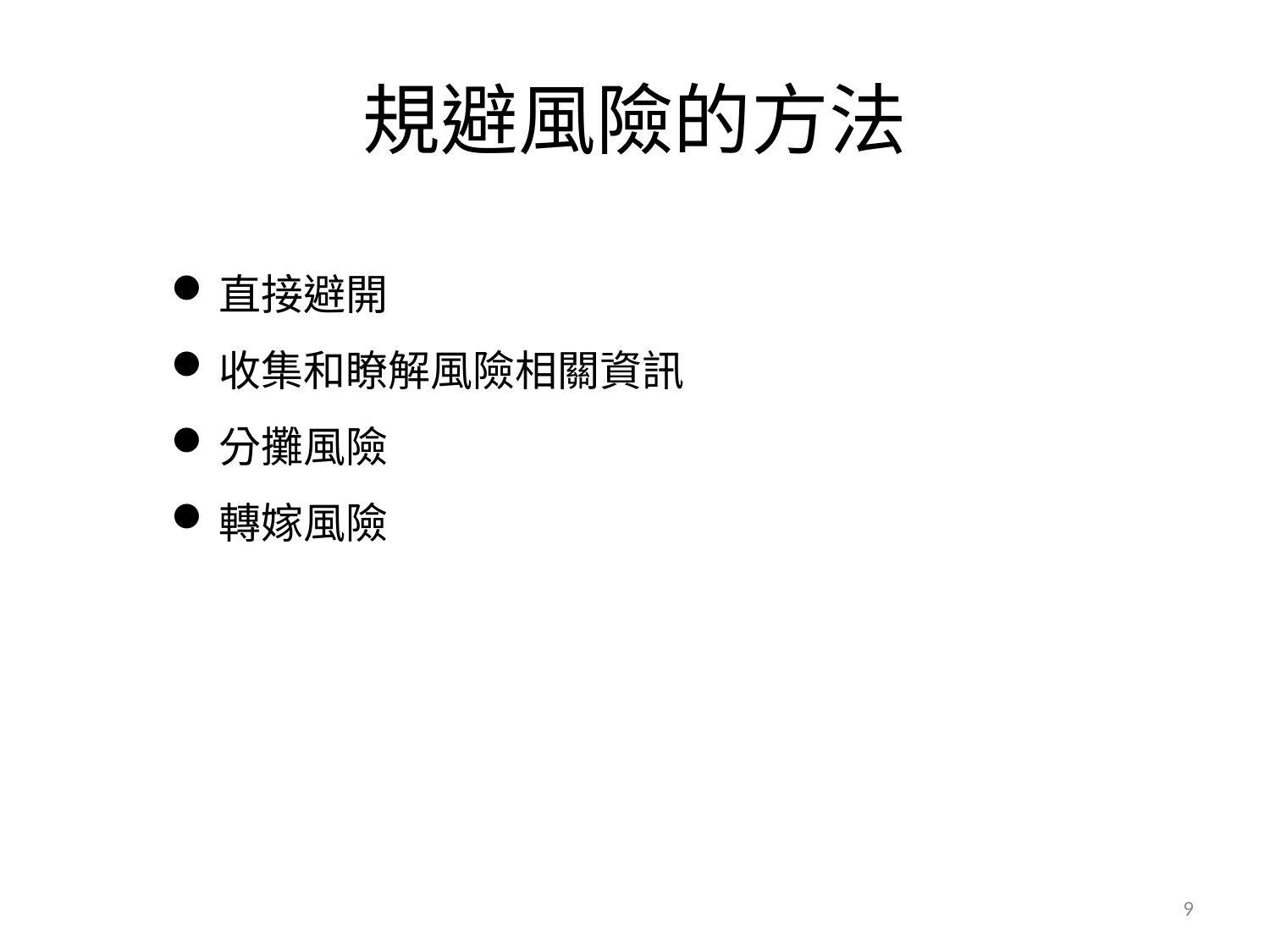

# 規避風險的方法

直接避開
收集和瞭解風險相關資訊
分攤風險
轉嫁風險
9